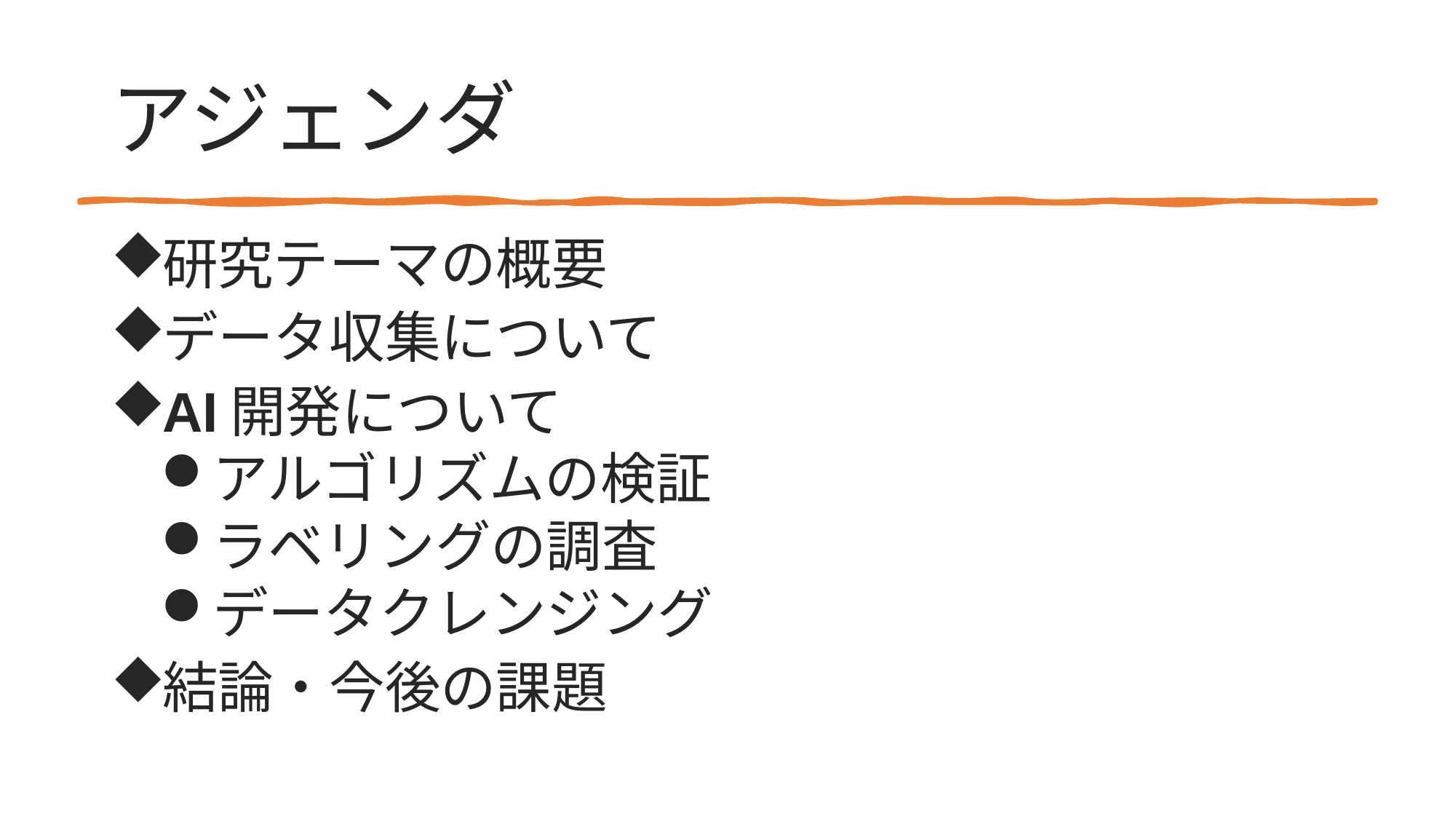

# アジェンダ

研究テーマの概要
データ収集について
AI開発について
アルゴリズムの検証
ラベリングの調査
データクレンジング
結論・今後の課題